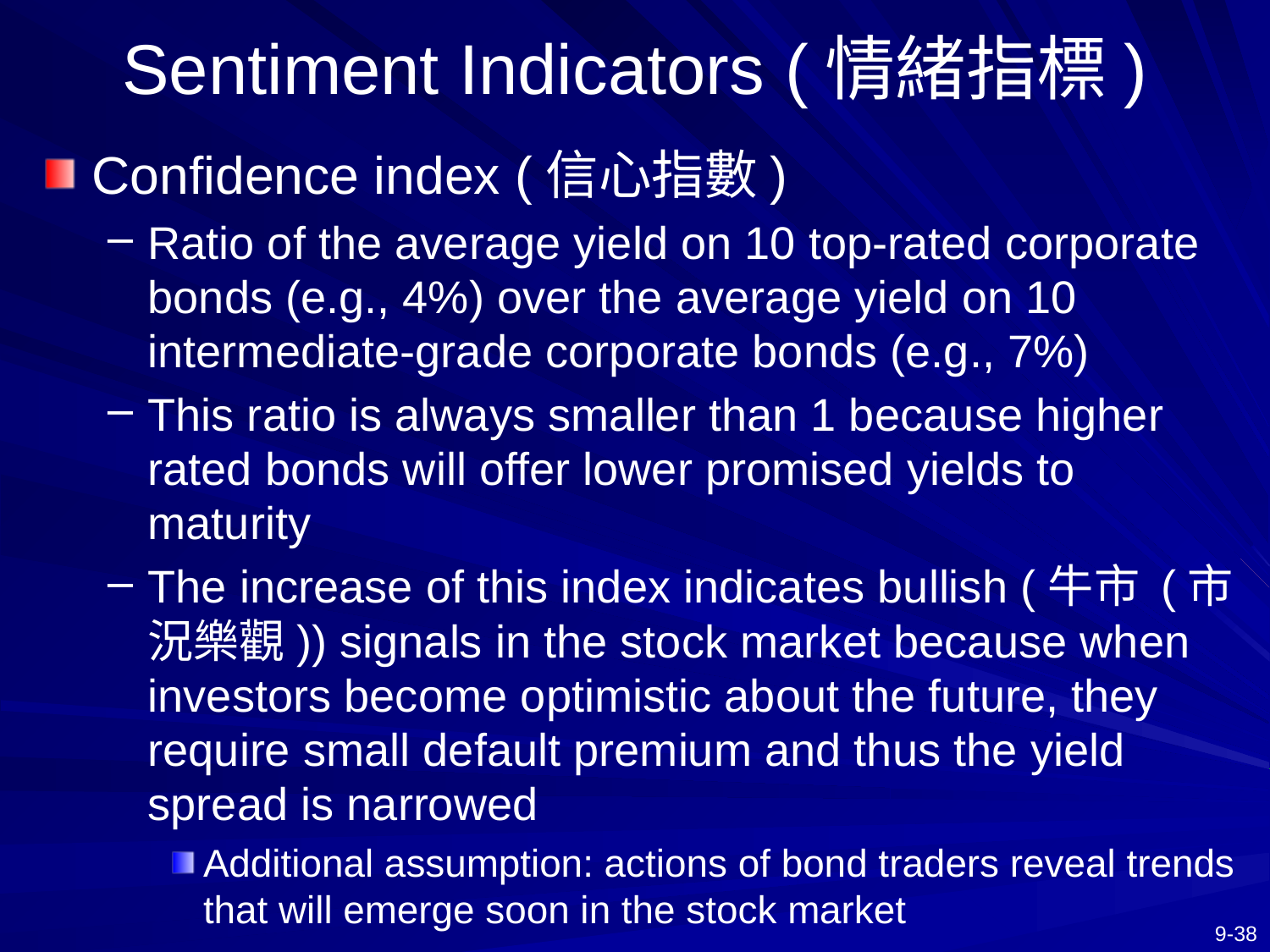

# Sentiment Indicators (情緒指標)
Confidence index (信心指數)
Ratio of the average yield on 10 top-rated corporate bonds (e.g., 4%) over the average yield on 10 intermediate-grade corporate bonds (e.g., 7%)
This ratio is always smaller than 1 because higher rated bonds will offer lower promised yields to maturity
The increase of this index indicates bullish (牛市 (市況樂觀)) signals in the stock market because when investors become optimistic about the future, they require small default premium and thus the yield spread is narrowed
Additional assumption: actions of bond traders reveal trends that will emerge soon in the stock market